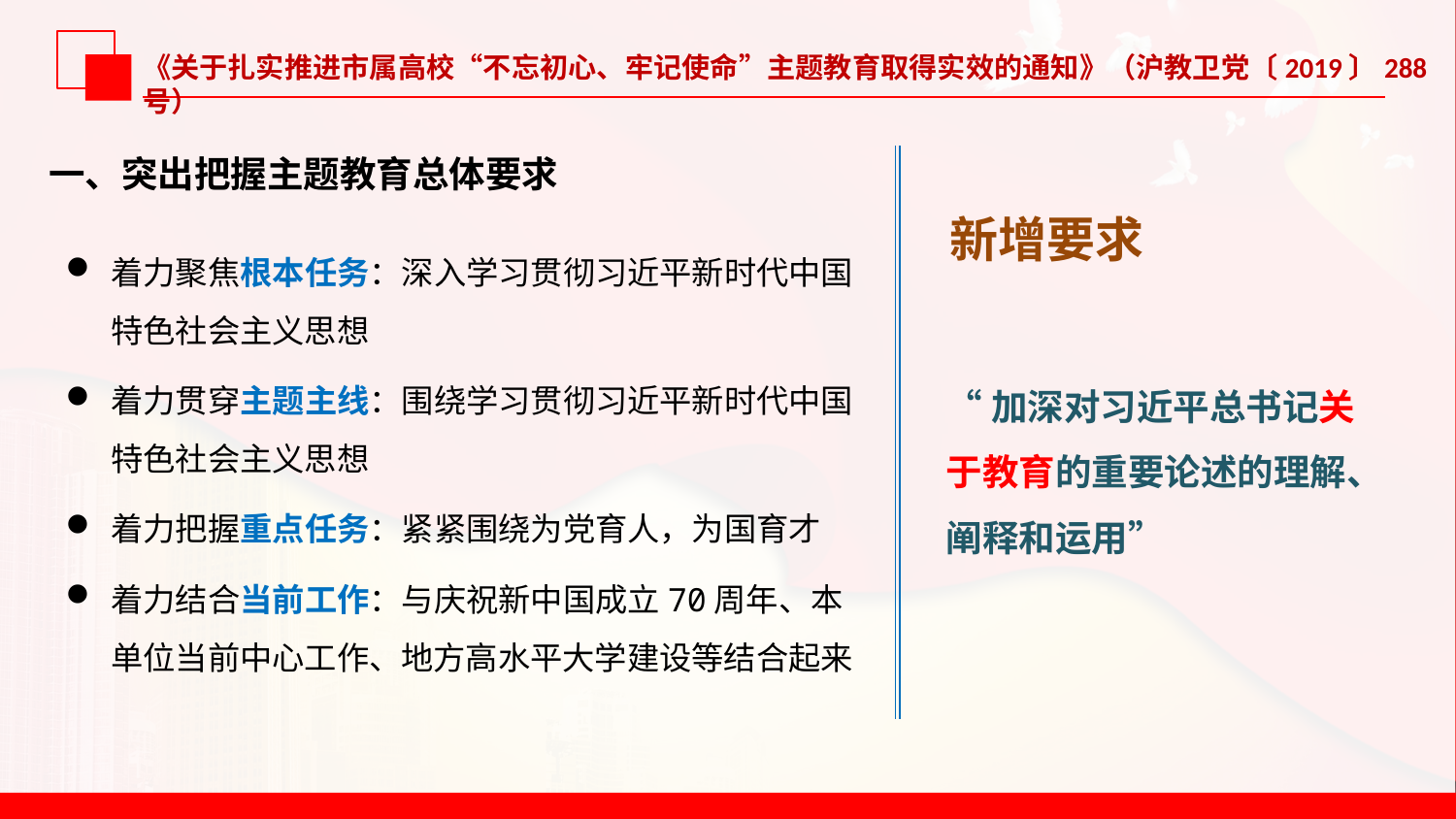

《关于扎实推进市属高校“不忘初心、牢记使命”主题教育取得实效的通知》（沪教卫党〔2019〕288号）
一、突出把握主题教育总体要求
新增要求
着力聚焦根本任务：深入学习贯彻习近平新时代中国特色社会主义思想
着力贯穿主题主线：围绕学习贯彻习近平新时代中国特色社会主义思想
着力把握重点任务：紧紧围绕为党育人，为国育才
着力结合当前工作：与庆祝新中国成立70周年、本单位当前中心工作、地方高水平大学建设等结合起来
“加深对习近平总书记关于教育的重要论述的理解、阐释和运用”